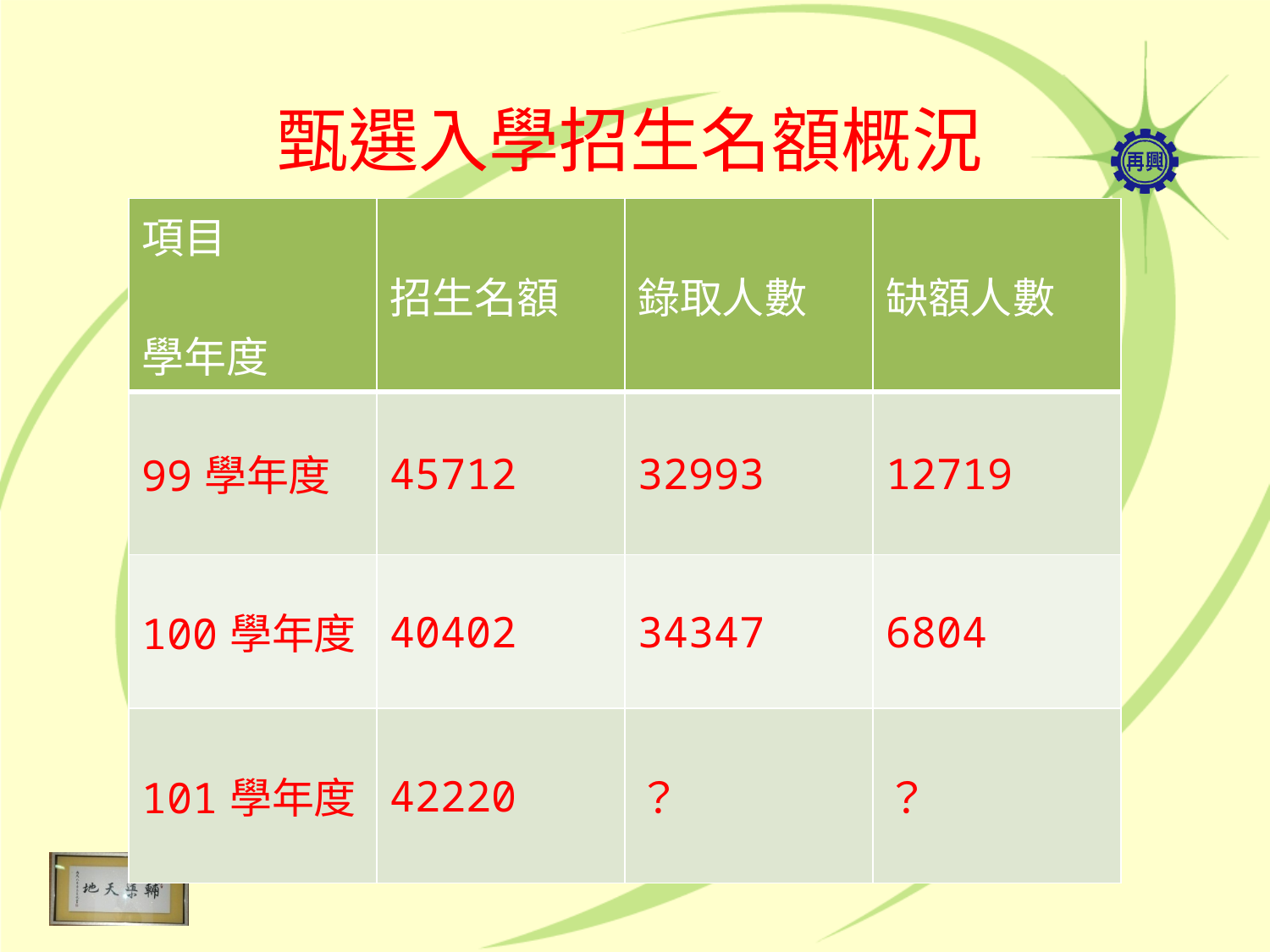

甄選入學招生名額概況
| 項目 學年度 | 招生名額 | 錄取人數 | 缺額人數 |
| --- | --- | --- | --- |
| 99學年度 | 45712 | 32993 | 12719 |
| 100學年度 | 40402 | 34347 | 6804 |
| 101學年度 | 42220 | ？ | ？ |